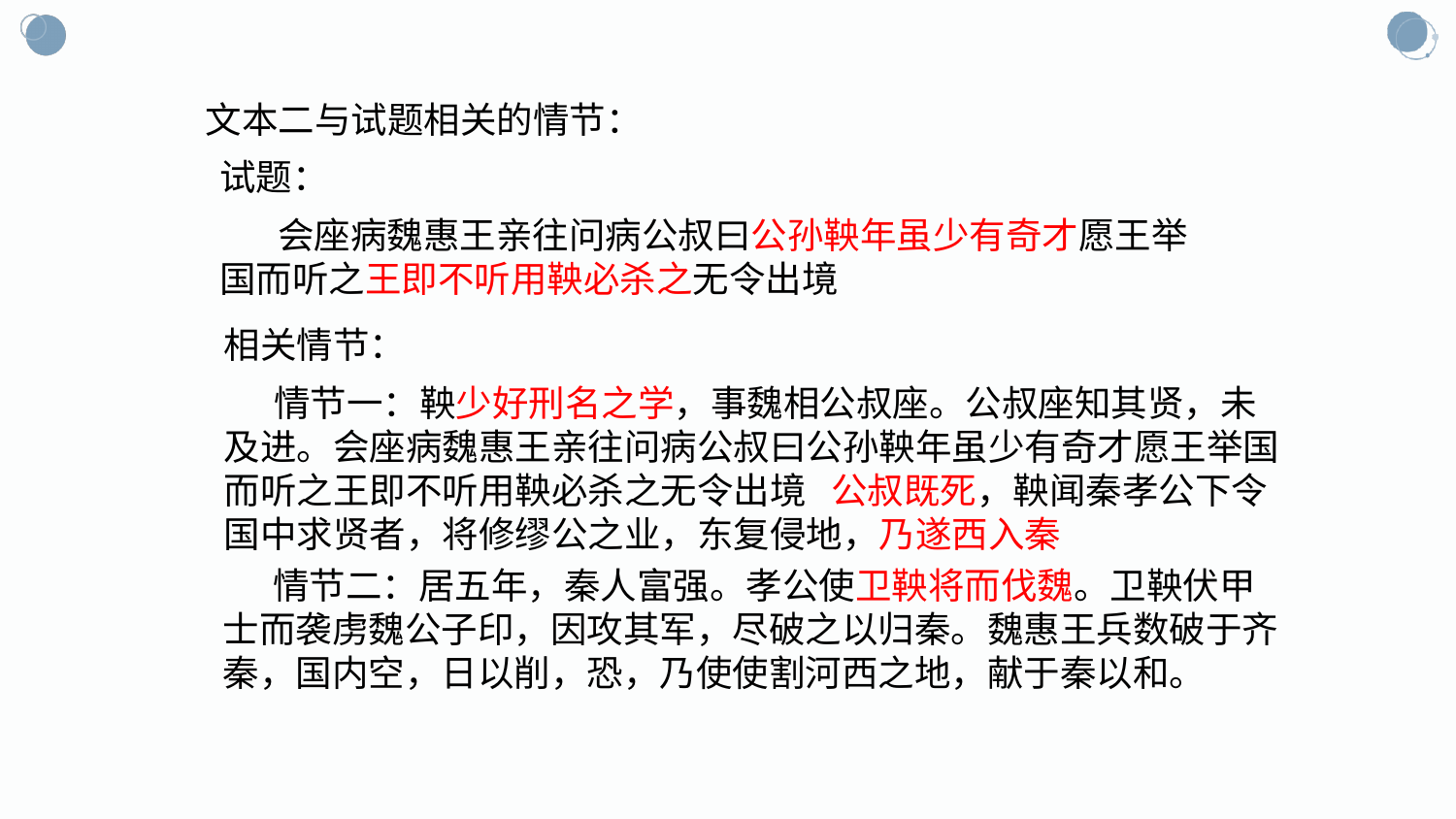

文本二与试题相关的情节：
试题：
      会座病魏惠王亲往问病公叔曰公孙鞅年虽少有奇才愿王举国而听之王即不听用鞅必杀之无令出境
相关情节：
     情节一：鞅少好刑名之学，事魏相公叔座。公叔座知其贤，未及进。会座病魏惠王亲往问病公叔曰公孙鞅年虽少有奇才愿王举国而听之王即不听用鞅必杀之无令出境   公叔既死，鞅闻秦孝公下令国中求贤者，将修缪公之业，东复侵地，乃遂西入秦
     情节二：居五年，秦人富强。孝公使卫鞅将而伐魏。卫鞅伏甲士而袭虏魏公子印，因攻其军，尽破之以归秦。魏惠王兵数破于齐秦，国内空，日以削，恐，乃使使割河西之地，献于秦以和。